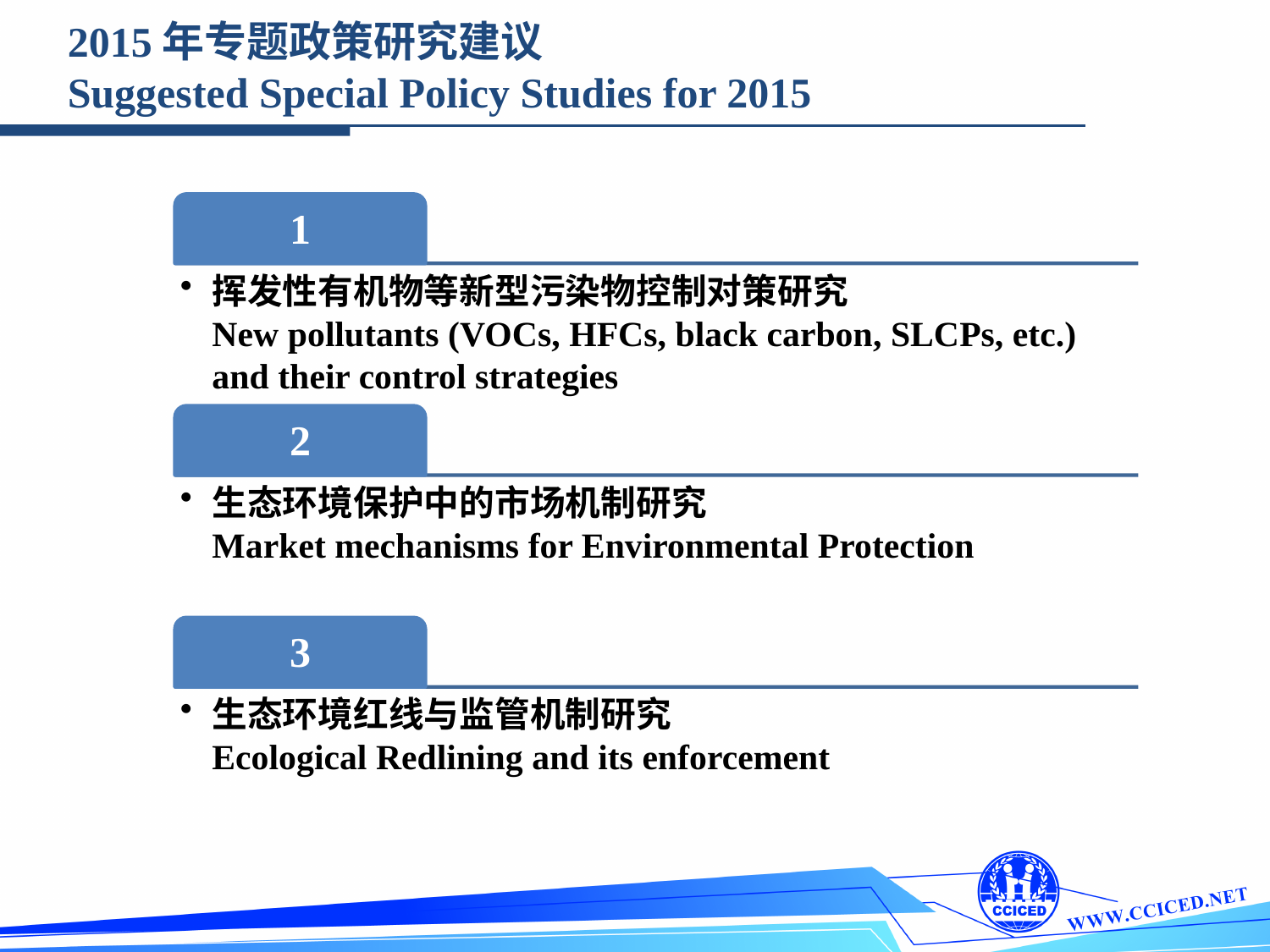

2015年专题政策研究建议
Suggested Special Policy Studies for 2015

1
挥发性有机物等新型污染物控制对策研究
New pollutants (VOCs, HFCs, black carbon, SLCPs, etc.) and their control strategies

2
生态环境保护中的市场机制研究
Market mechanisms for Environmental Protection

3
生态环境红线与监管机制研究
Ecological Redlining and its enforcement